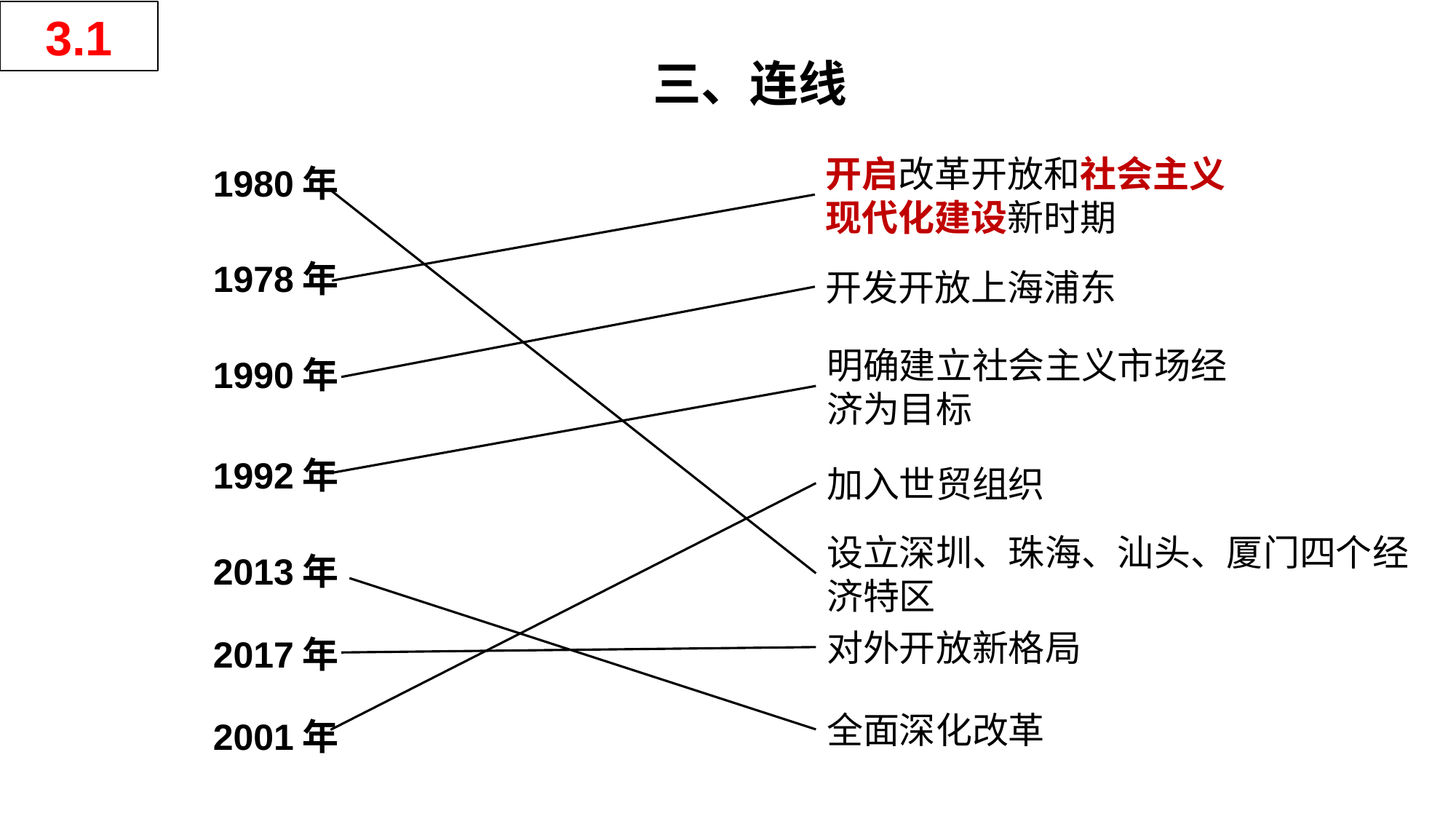

3.1
三、连线
开启改革开放和社会主义
现代化建设新时期
1980年
1978年
1990年
1992年
2013年
2017年
2001年
开发开放上海浦东
明确建立社会主义市场经济为目标
加入世贸组织
设立深圳、珠海、汕头、厦门四个经济特区
对外开放新格局
全面深化改革